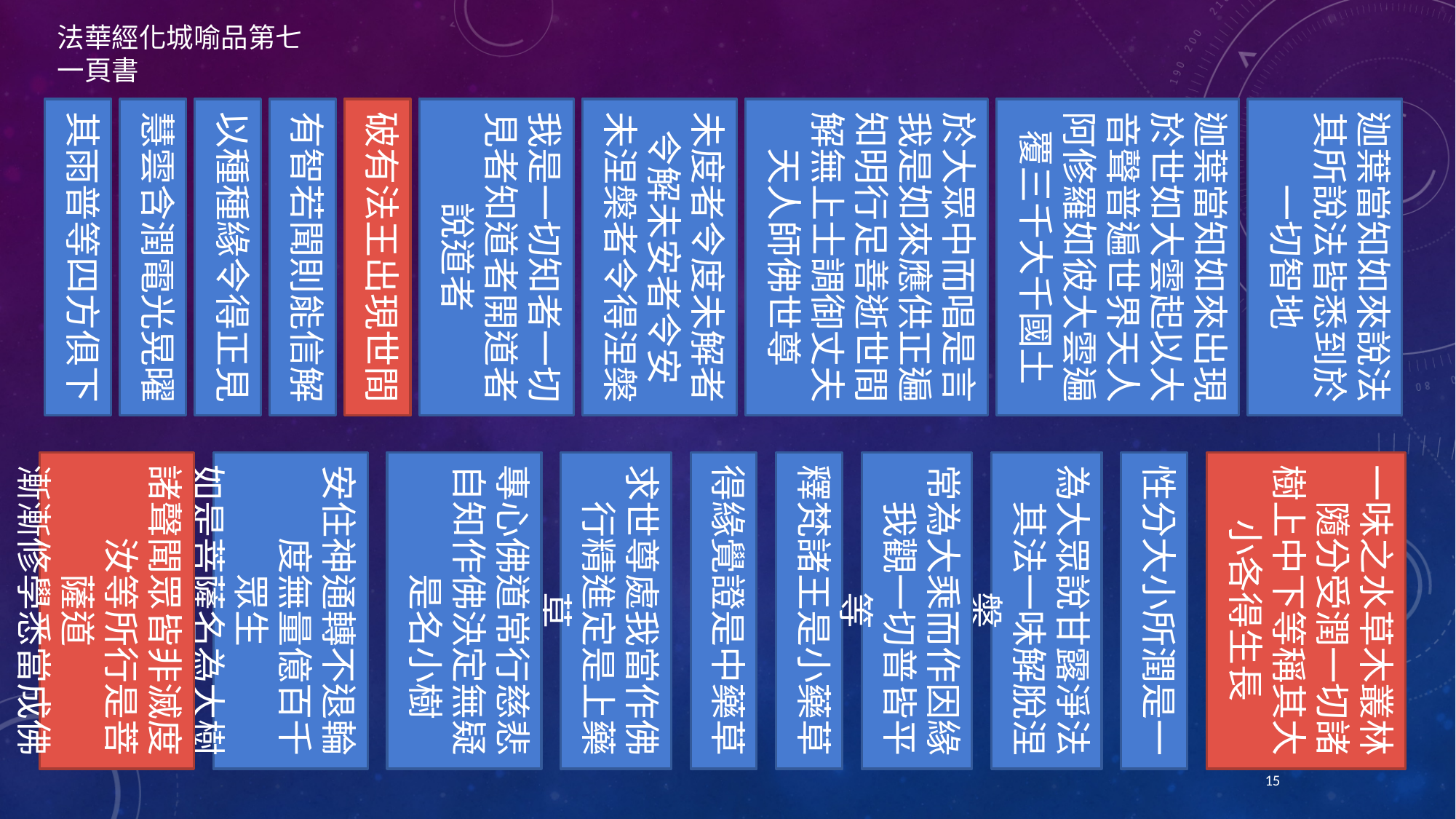

法華經化城喻品第七
一頁書
其雨普等四方俱下
慧雲含潤電光晃曜
以種種緣令得正見
有智若聞則能信解
破有法王出現世間
我是一切知者一切見者知道者開道者說道者
未度者令度未解者令解未安者令安
未涅槃者令得涅槃
於大眾中而唱是言我是如來應供正遍知明行足善逝世間解無上士調御丈夫天人師佛世尊
迦葉當知如來出現於世如大雲起以大音聲普遍世界天人阿修羅如彼大雲遍覆三千大千國土
迦葉當知如來說法其所說法皆悉到於一切智地
諸聲聞眾皆非滅度　　汝等所行是菩薩道
漸漸修學悉當成佛
安住神通轉不退輪　　度無量億百千眾生
如是菩薩名為大樹
專心佛道常行慈悲自知作佛決定無疑　　是名小樹
求世尊處我當作佛　行精進定是上藥草
得緣覺證是中藥草
釋梵諸王是小藥草
常為大乘而作因緣　我觀一切普皆平等
為大眾說甘露淨法　其法一味解脫涅槃
性分大小所潤是一
一味之水草木叢林　隨分受潤一切諸樹上中下等稱其大小各得生長
15